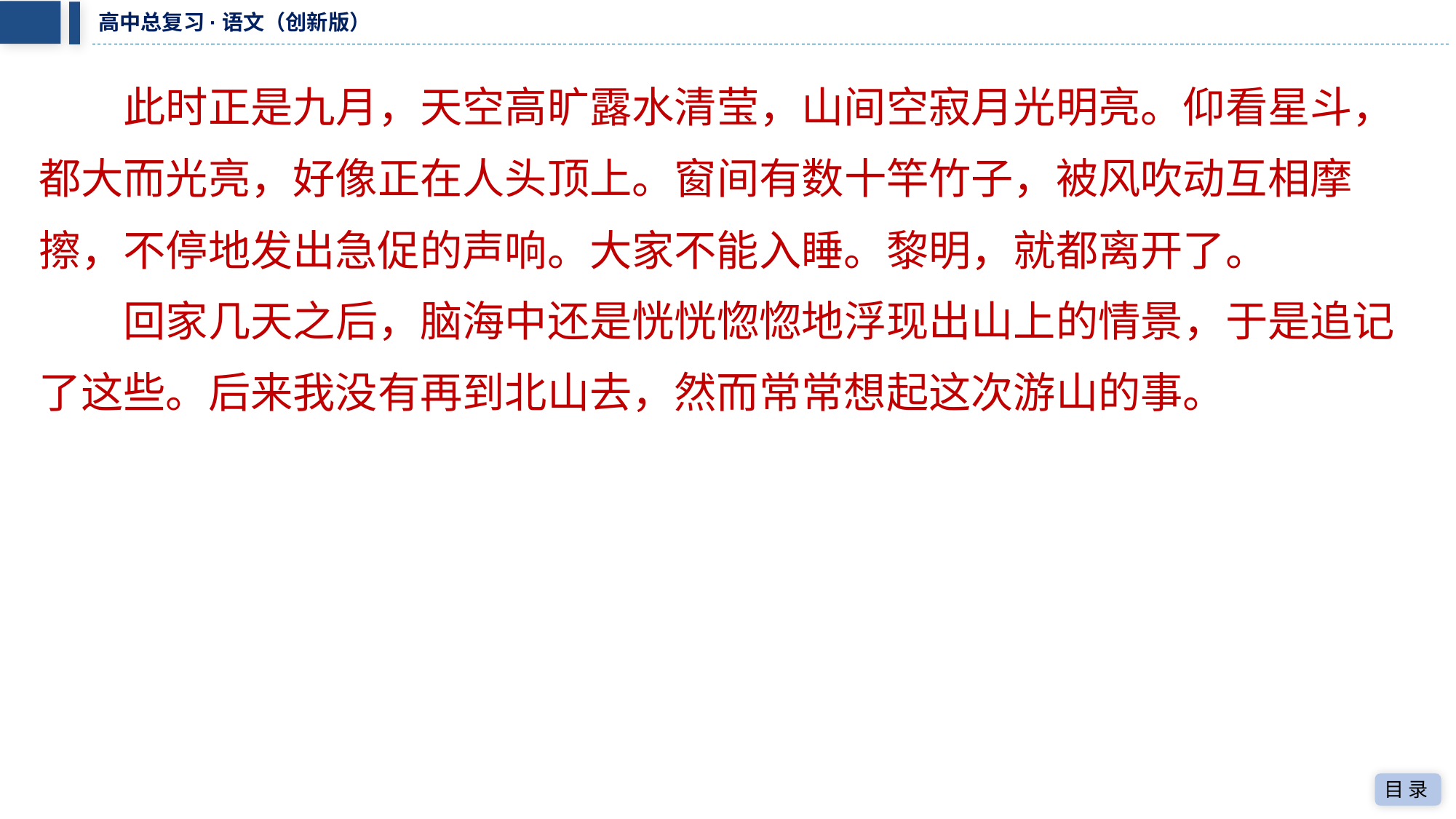

此时正是九月，天空高旷露水清莹，山间空寂月光明亮。仰看星斗，
都大而光亮，好像正在人头顶上。窗间有数十竿竹子，被风吹动互相摩
擦，不停地发出急促的声响。大家不能入睡。黎明，就都离开了。
回家几天之后，脑海中还是恍恍惚惚地浮现出山上的情景，于是追记
了这些。后来我没有再到北山去，然而常常想起这次游山的事。